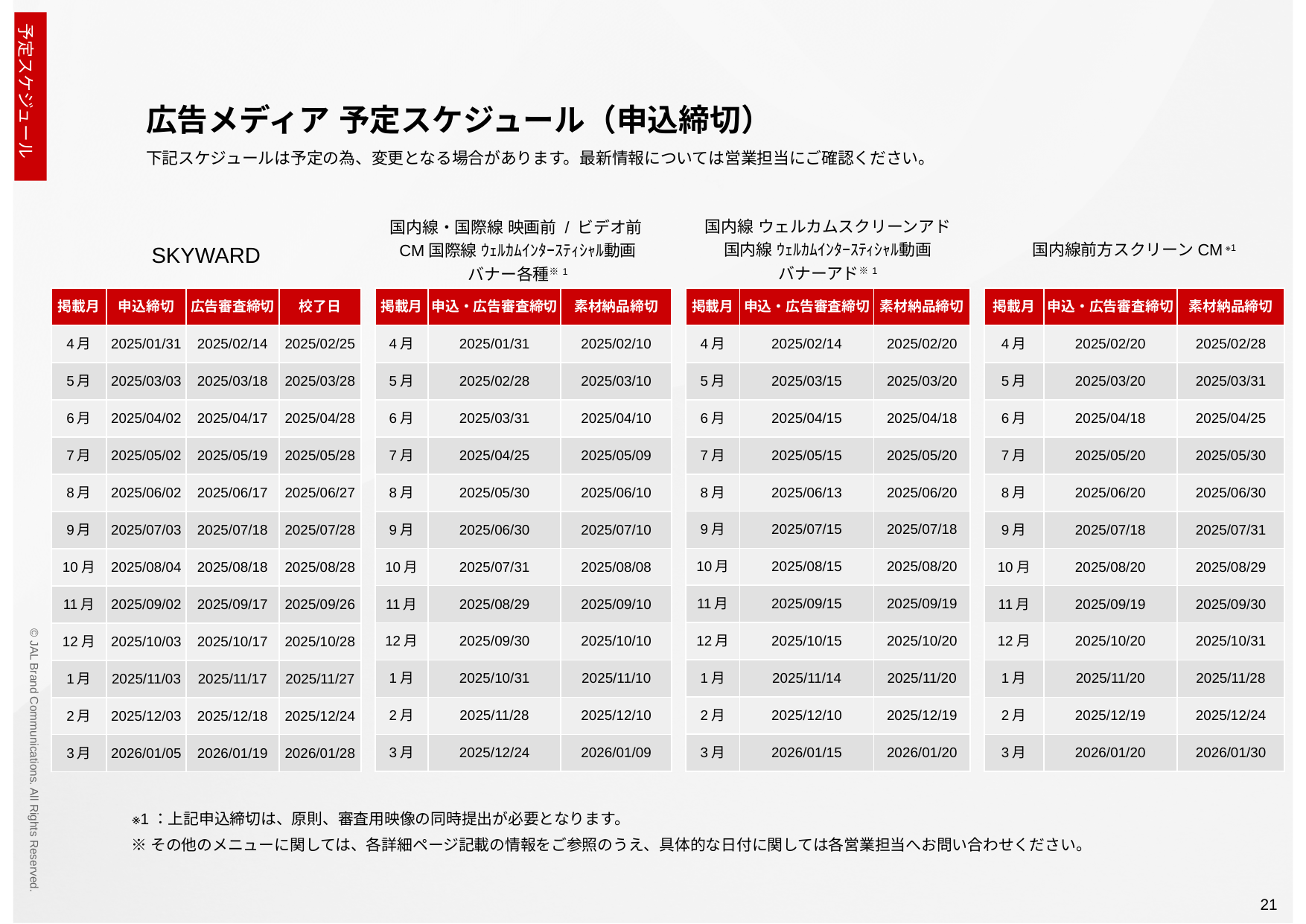

予定スケジュール
広告メディア 予定スケジュール（申込締切）
下記スケジュールは予定の為、変更となる場合があります。最新情報については営業担当にご確認ください。
国内線 ウェルカムスクリーンアド
国内線 ｳｪﾙｶﾑｲﾝﾀｰｽﾃｨｼｬﾙ動画
バナーアド※1
国内線・国際線 映画前 / ビデオ前CM国際線 ｳｪﾙｶﾑｲﾝﾀｰｽﾃｨｼｬﾙ動画
バナー各種※1
SKYWARD
国内線前方スクリーンCM ※1
| 掲載月 | 申込締切 | 広告審査締切 | 校了日 |
| --- | --- | --- | --- |
| 4月 | 2025/01/31 | 2025/02/14 | 2025/02/25 |
| 5月 | 2025/03/03 | 2025/03/18 | 2025/03/28 |
| 6月 | 2025/04/02 | 2025/04/17 | 2025/04/28 |
| 7月 | 2025/05/02 | 2025/05/19 | 2025/05/28 |
| 8月 | 2025/06/02 | 2025/06/17 | 2025/06/27 |
| 9月 | 2025/07/03 | 2025/07/18 | 2025/07/28 |
| 10月 | 2025/08/04 | 2025/08/18 | 2025/08/28 |
| 11月 | 2025/09/02 | 2025/09/17 | 2025/09/26 |
| 12月 | 2025/10/03 | 2025/10/17 | 2025/10/28 |
| 1月 | 2025/11/03 | 2025/11/17 | 2025/11/27 |
| 2月 | 2025/12/03 | 2025/12/18 | 2025/12/24 |
| 3月 | 2026/01/05 | 2026/01/19 | 2026/01/28 |
| 掲載月 | 申込・広告審査締切 | 素材納品締切 |
| --- | --- | --- |
| 4月 | 2025/01/31 | 2025/02/10 |
| 5月 | 2025/02/28 | 2025/03/10 |
| 6月 | 2025/03/31 | 2025/04/10 |
| 7月 | 2025/04/25 | 2025/05/09 |
| 8月 | 2025/05/30 | 2025/06/10 |
| 9月 | 2025/06/30 | 2025/07/10 |
| 10月 | 2025/07/31 | 2025/08/08 |
| 11月 | 2025/08/29 | 2025/09/10 |
| 12月 | 2025/09/30 | 2025/10/10 |
| 1月 | 2025/10/31 | 2025/11/10 |
| 2月 | 2025/11/28 | 2025/12/10 |
| 3月 | 2025/12/24 | 2026/01/09 |
| 掲載月 | 申込・広告審査締切 | 素材納品締切 |
| --- | --- | --- |
| 4月 | 2025/02/20 | 2025/02/28 |
| 5月 | 2025/03/20 | 2025/03/31 |
| 6月 | 2025/04/18 | 2025/04/25 |
| 7月 | 2025/05/20 | 2025/05/30 |
| 8月 | 2025/06/20 | 2025/06/30 |
| 9月 | 2025/07/18 | 2025/07/31 |
| 10月 | 2025/08/20 | 2025/08/29 |
| 11月 | 2025/09/19 | 2025/09/30 |
| 12月 | 2025/10/20 | 2025/10/31 |
| 1月 | 2025/11/20 | 2025/11/28 |
| 2月 | 2025/12/19 | 2025/12/24 |
| 3月 | 2026/01/20 | 2026/01/30 |
| 掲載月 | 申込・広告審査締切 | 素材納品締切 |
| --- | --- | --- |
| 4月 | 2025/02/14 | 2025/02/20 |
| 5月 | 2025/03/15 | 2025/03/20 |
| 6月 | 2025/04/15 | 2025/04/18 |
| 7月 | 2025/05/15 | 2025/05/20 |
| 8月 | 2025/06/13 | 2025/06/20 |
| 9月 | 2025/07/15 | 2025/07/18 |
| 10月 | 2025/08/15 | 2025/08/20 |
| 11月 | 2025/09/15 | 2025/09/19 |
| 12月 | 2025/10/15 | 2025/10/20 |
| 1月 | 2025/11/14 | 2025/11/20 |
| 2月 | 2025/12/10 | 2025/12/19 |
| 3月 | 2026/01/15 | 2026/01/20 |
※1：上記申込締切は、原則、審査用映像の同時提出が必要となります。
※その他のメニューに関しては、各詳細ページ記載の情報をご参照のうえ、具体的な日付に関しては各営業担当へお問い合わせください。
21